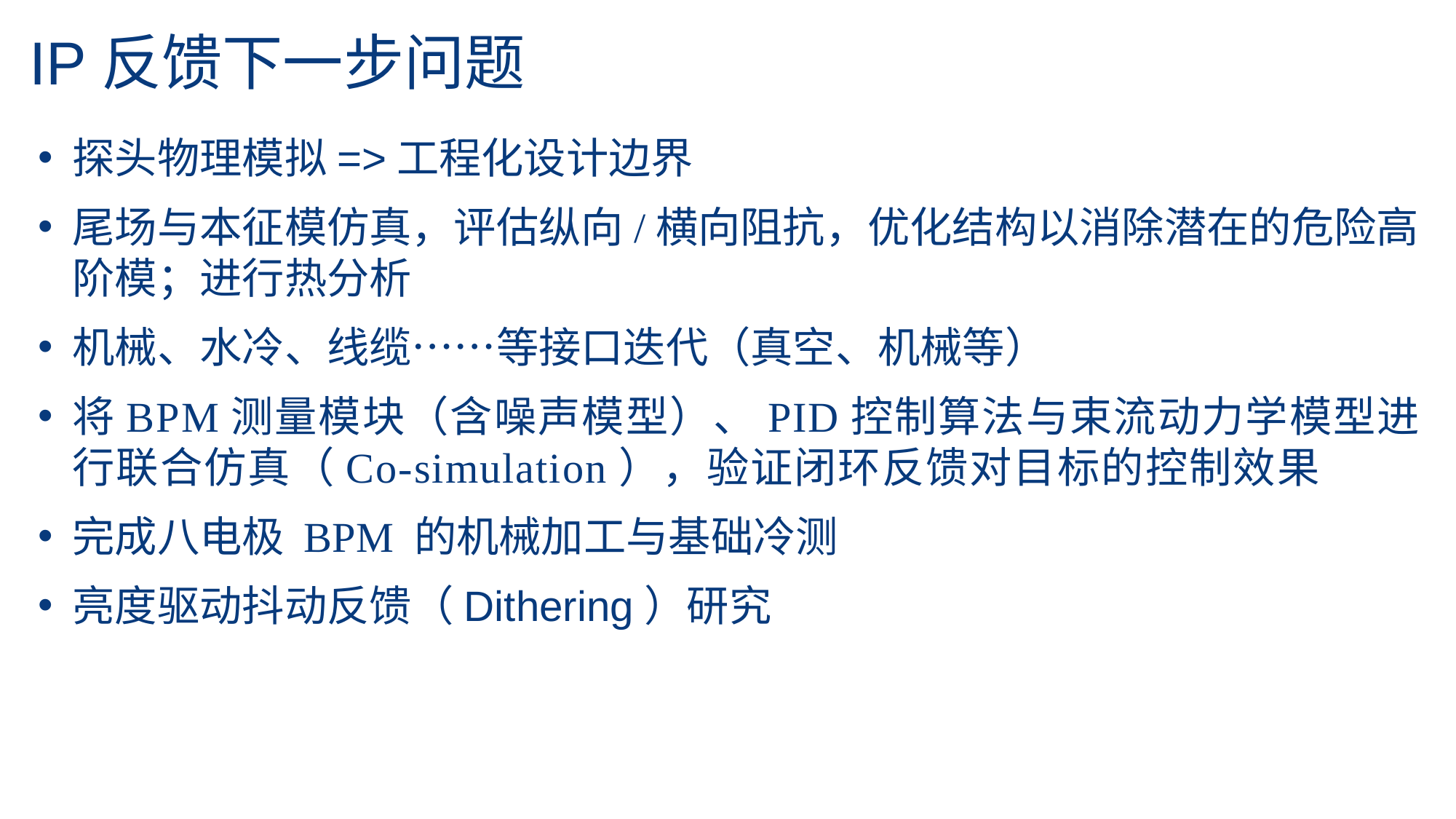

# IP反馈下一步问题
探头物理模拟=>工程化设计边界
尾场与本征模仿真，评估纵向/横向阻抗，优化结构以消除潜在的危险高阶模；进行热分析
机械、水冷、线缆……等接口迭代（真空、机械等）
将BPM测量模块（含噪声模型）、PID控制算法与束流动力学模型进行联合仿真（Co-simulation），验证闭环反馈对目标的控制效果
完成八电极 BPM 的机械加工与基础冷测
亮度驱动抖动反馈（Dithering）研究